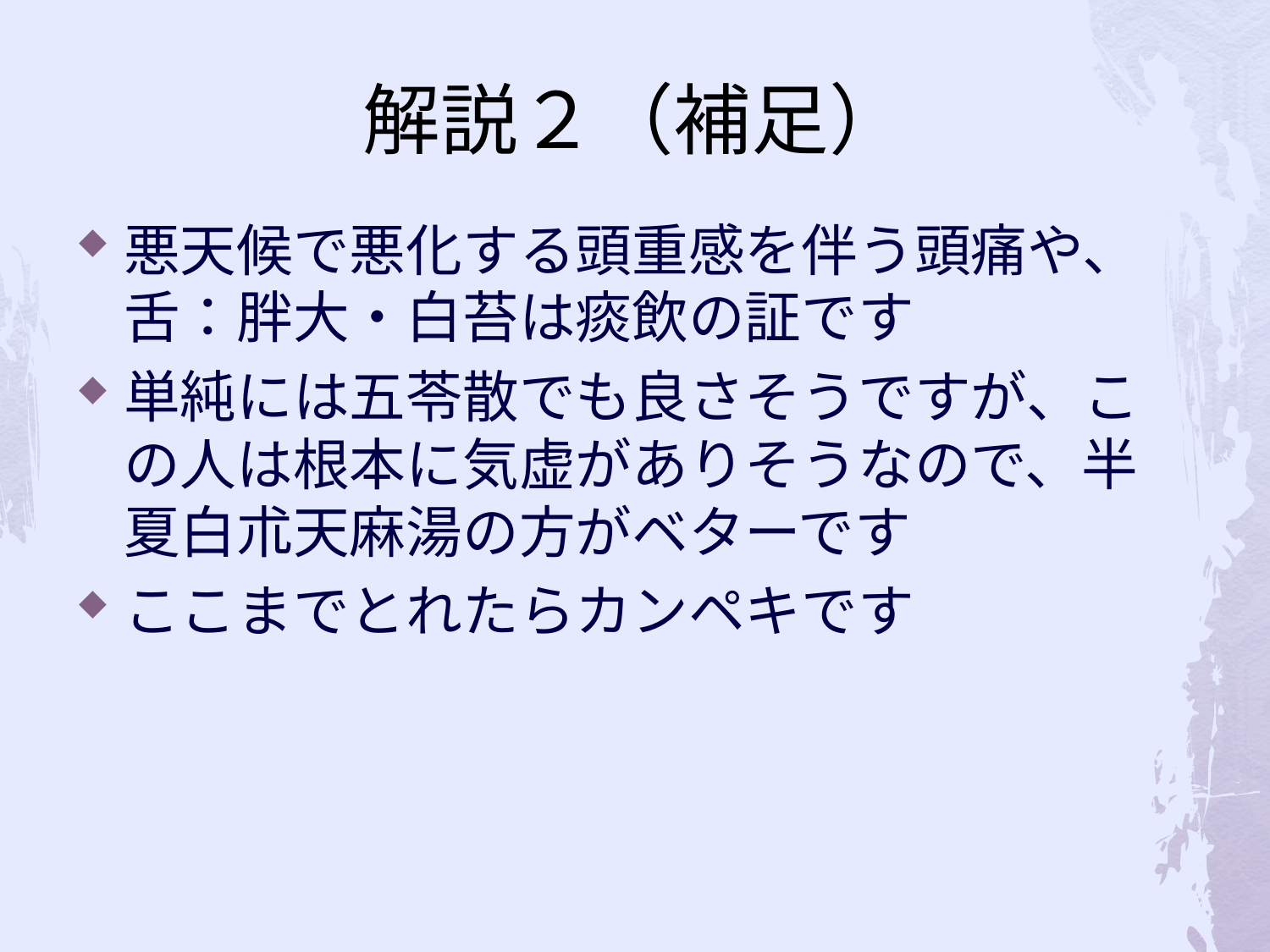

# 解説２（補足）
悪天候で悪化する頭重感を伴う頭痛や、舌：胖大・白苔は痰飲の証です
単純には五苓散でも良さそうですが、この人は根本に気虚がありそうなので、半夏白朮天麻湯の方がベターです
ここまでとれたらカンペキです